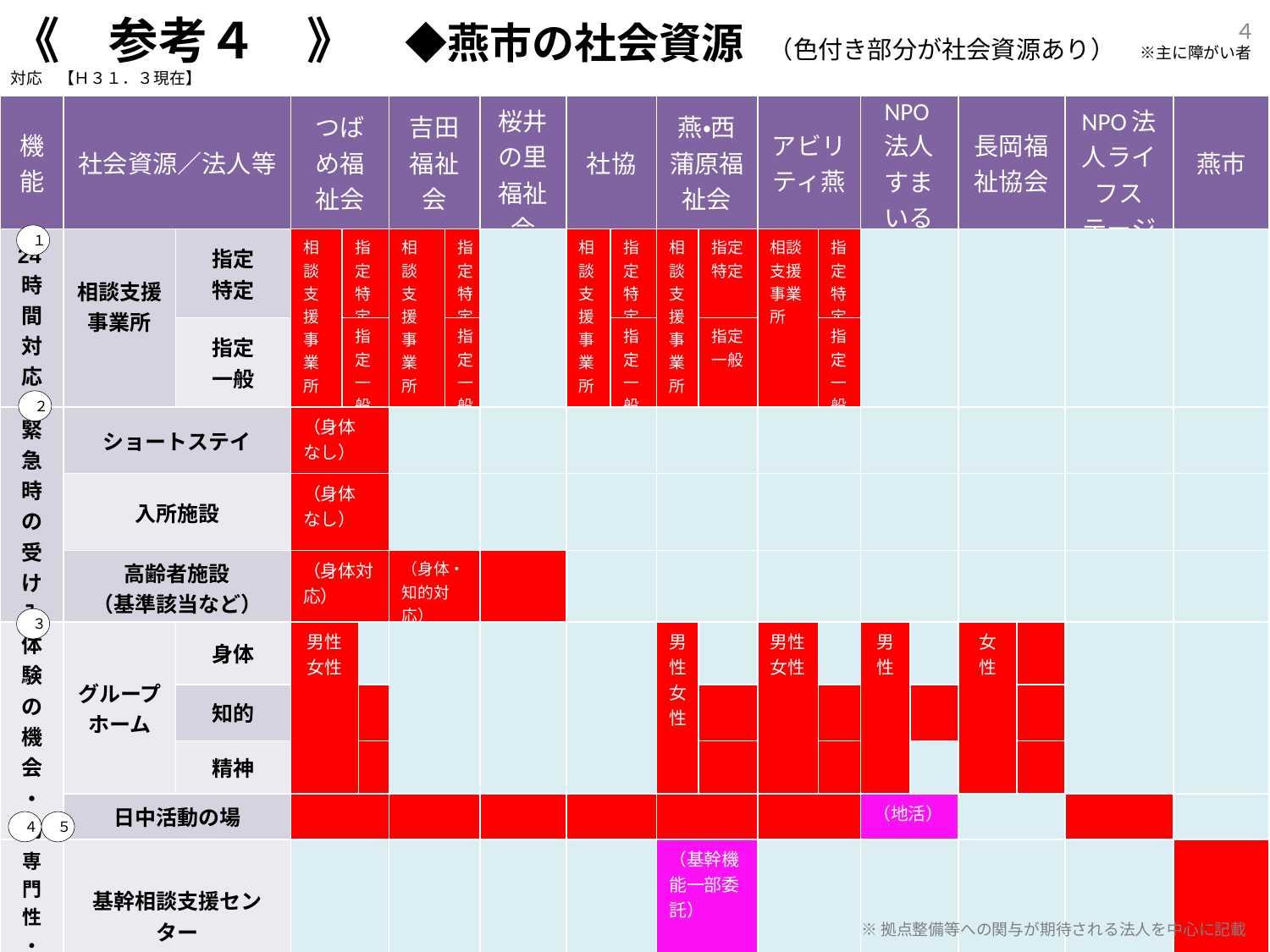

《　参考４　》　◆燕市の社会資源　（色付き部分が社会資源あり）　※主に障がい者対応　【Ｈ３１．３現在】
４
| 機能 | 社会資源／法人等 |  | つばめ福祉会 |  |  | 吉田福祉会 |  | 桜井の里福祉会 | 社協 |  | 燕・西蒲原福祉会 |  | アビリティ燕 |  | NPO法人すまいる |  | 長岡福祉協会 |  | NPO法人ライフステージ | 燕市 |
| --- | --- | --- | --- | --- | --- | --- | --- | --- | --- | --- | --- | --- | --- | --- | --- | --- | --- | --- | --- | --- |
| 24時間対応 | 相談支援事業所 | 指定 特定 | 相談支援事業所 | 指定特定 |  | 相談支援事業所 | 指定特定 |  | 相談支援事業所 | 指定特定 | 相談支援事業所 | 指定特定 | 相談支援事業所 | 指定特定 |  |  |  |  |  |  |
|  |  | 指定 一般 |  | 指定一般 |  |  | 指定一般 |  |  | 指定一般 |  | 指定一般 |  | 指定一般 |  |  |  |  |  |  |
| 緊急時の受け入れ | ショートステイ |  | （身体 なし） |  |  |  |  |  |  |  |  |  |  |  |  |  |  |  |  |  |
|  | 入所施設 |  | （身体 なし） |  |  |  |  |  |  |  |  |  |  |  |  |  |  |  |  |  |
|  | 高齢者施設 （基準該当など） |  | （身体対応） |  |  | （身体・知的対応） |  |  |  |  |  |  |  |  |  |  |  |  |  |  |
| 体験の機会・場 | グループホーム | 身体 | 男性女性 |  |  |  |  |  |  |  | 男性女性 |  | 男性女性 |  | 男性 |  | 女性 |  |  |  |
|  |  | 知的 |  |  |  |  |  |  |  |  |  |  |  |  |  |  |  |  |  |  |
|  |  | 精神 |  |  |  |  |  |  |  |  |  |  |  |  |  |  |  |  |  |  |
|  | 日中活動の場 |  |  |  |  |  |  |  |  |  |  |  |  |  | （地活） |  |  |  |  |  |
| 専門性 ・体制 | 基幹相談支援センター |  |  |  |  |  |  |  |  |  | （基幹機能一部委託） |  |  |  |  |  |  |  |  |  |
１
２
３
５
４
※拠点整備等への関与が期待される法人を中心に記載